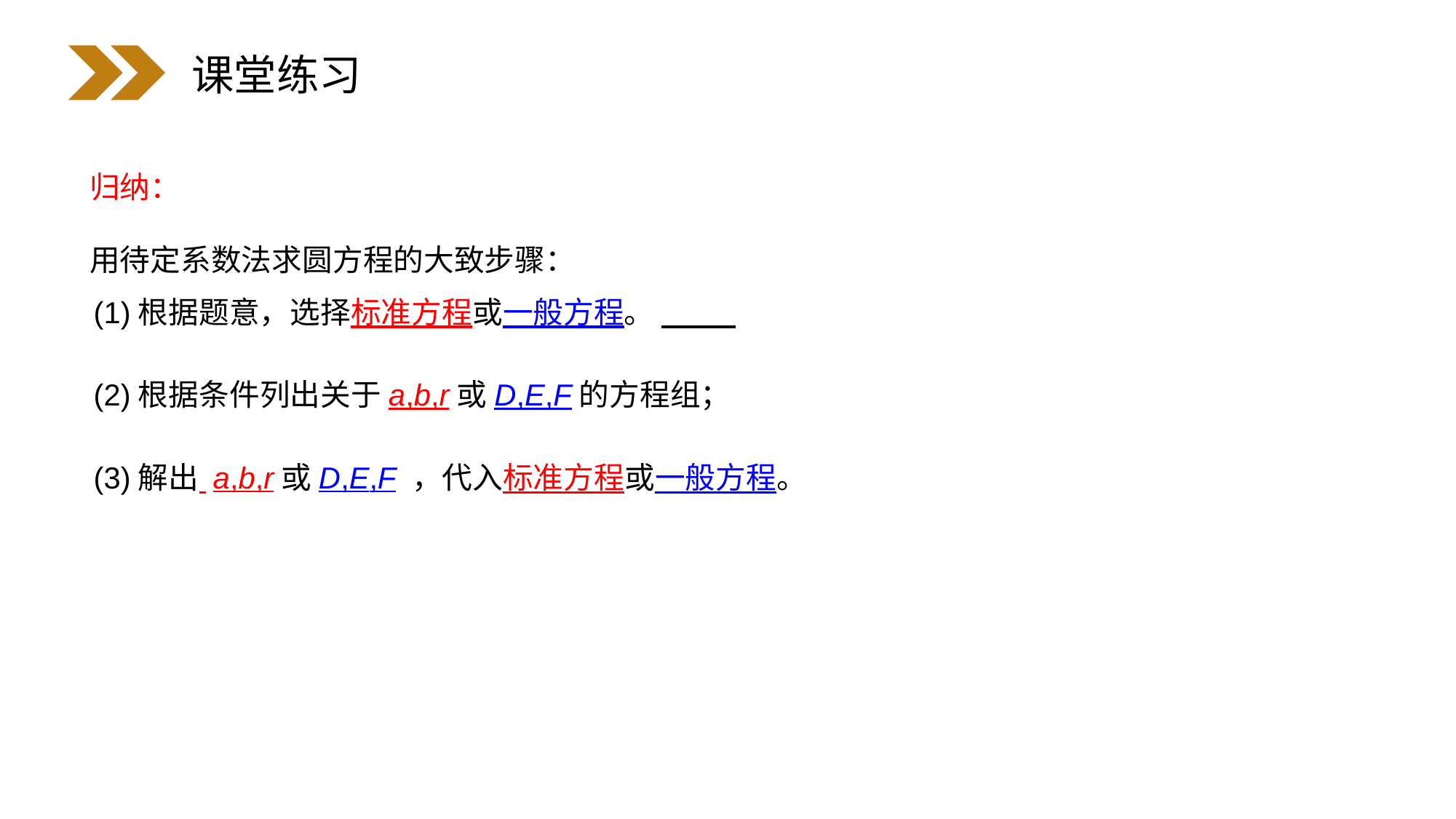

课堂练习
归纳：
用待定系数法求圆方程的大致步骤：
(1)根据题意，选择标准方程或一般方程。
(2)根据条件列出关于a,b,r或D,E,F的方程组；
(3)解出 a,b,r或D,E,F ，代入标准方程或一般方程。